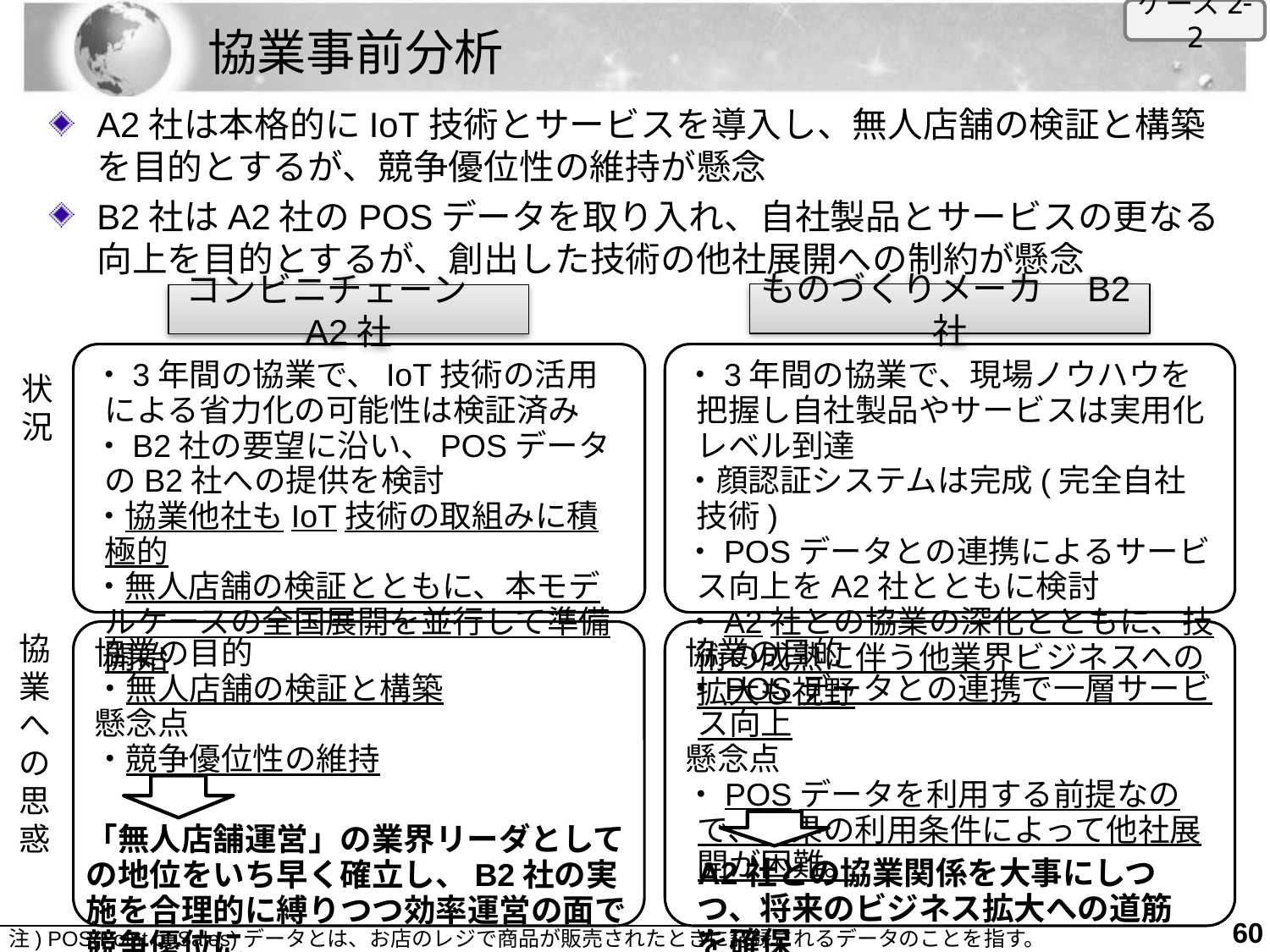

ケース2-2
# 協業事前分析
A2社は本格的にIoT技術とサービスを導入し、無人店舗の検証と構築を目的とするが、競争優位性の維持が懸念
B2社はA2社のPOSデータを取り入れ、自社製品とサービスの更なる向上を目的とするが、創出した技術の他社展開への制約が懸念
ものづくりメーカ　B2社
コンビニチェーン　A2社
・3年間の協業で、IoT技術の活用による省力化の可能性は検証済み
・B2社の要望に沿い、POSデータのB2社への提供を検討
・協業他社もIoT技術の取組みに積極的
・無人店舗の検証とともに、本モデルケースの全国展開を並行して準備開始
・3年間の協業で、現場ノウハウを把握し自社製品やサービスは実用化レベル到達
・顔認証システムは完成(完全自社技術)
・POSデータとの連携によるサービス向上をA2社とともに検討
・A2社との協業の深化とともに、技術の成熟に伴う他業界ビジネスへの拡大も視野
状
況
協業の目的
・無人店舗の検証と構築
懸念点
・競争優位性の維持
協業の目的
・POSデータとの連携で一層サービス向上
懸念点
・POSデータを利用する前提なので、成果の利用条件によって他社展開が困難。
協
業
へ
の
思
惑

「無人店舗運営」の業界リーダとしての地位をいち早く確立し、B2社の実施を合理的に縛りつつ効率運営の面で競争優位に
A2社との協業関係を大事にしつつ、将来のビジネス拡大への道筋を確保
60
注) POS(Point of Sales)データとは、お店のレジで商品が販売されたときに記録されるデータのことを指す。